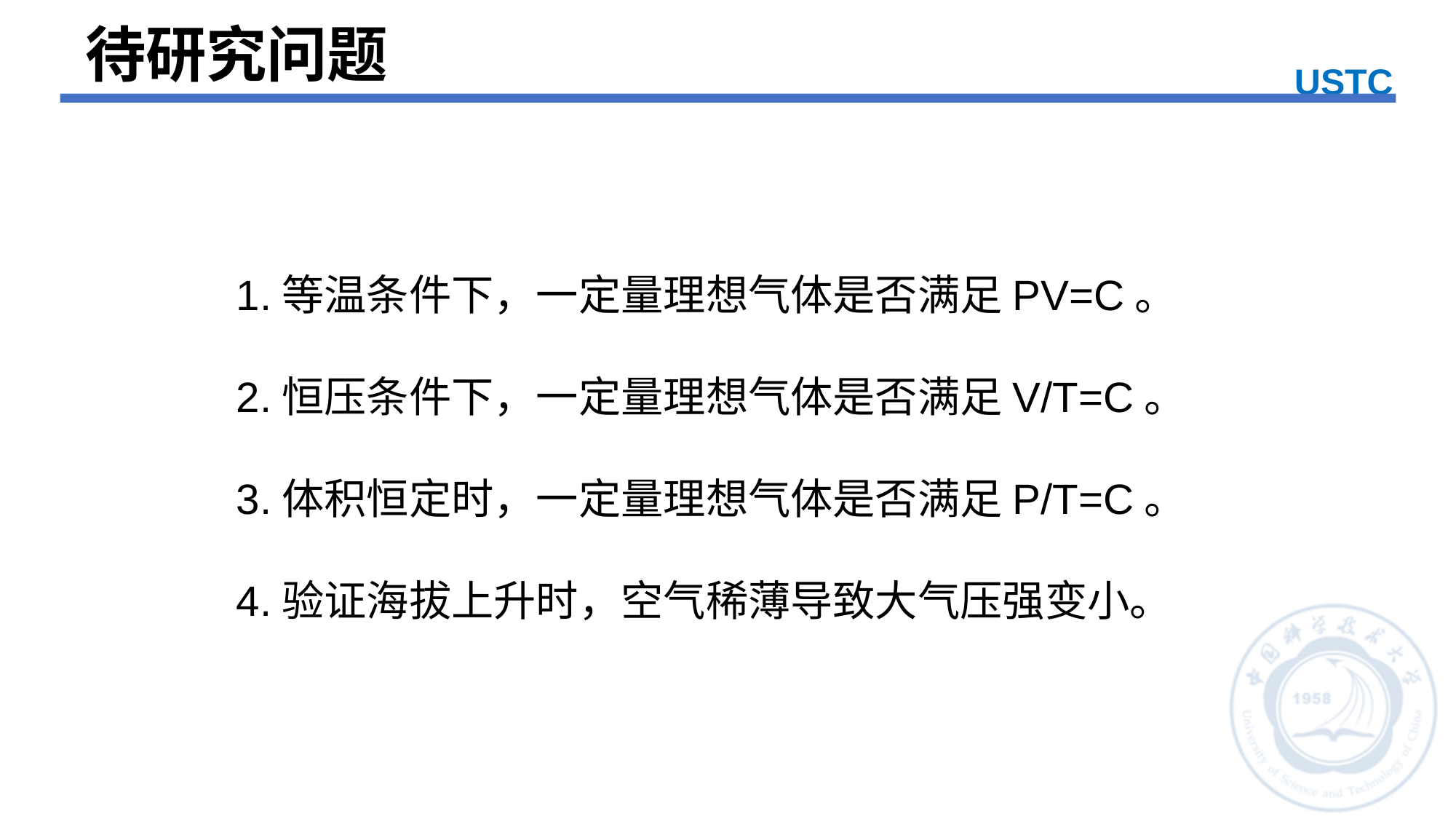

待研究问题
USTC

                    1.等温条件下，一定量理想气体是否满足PV=C。
                    2.恒压条件下，一定量理想气体是否满足V/T=C。
                    3.体积恒定时，一定量理想气体是否满足P/T=C。
                    4.验证海拔上升时，空气稀薄导致大气压强变小。